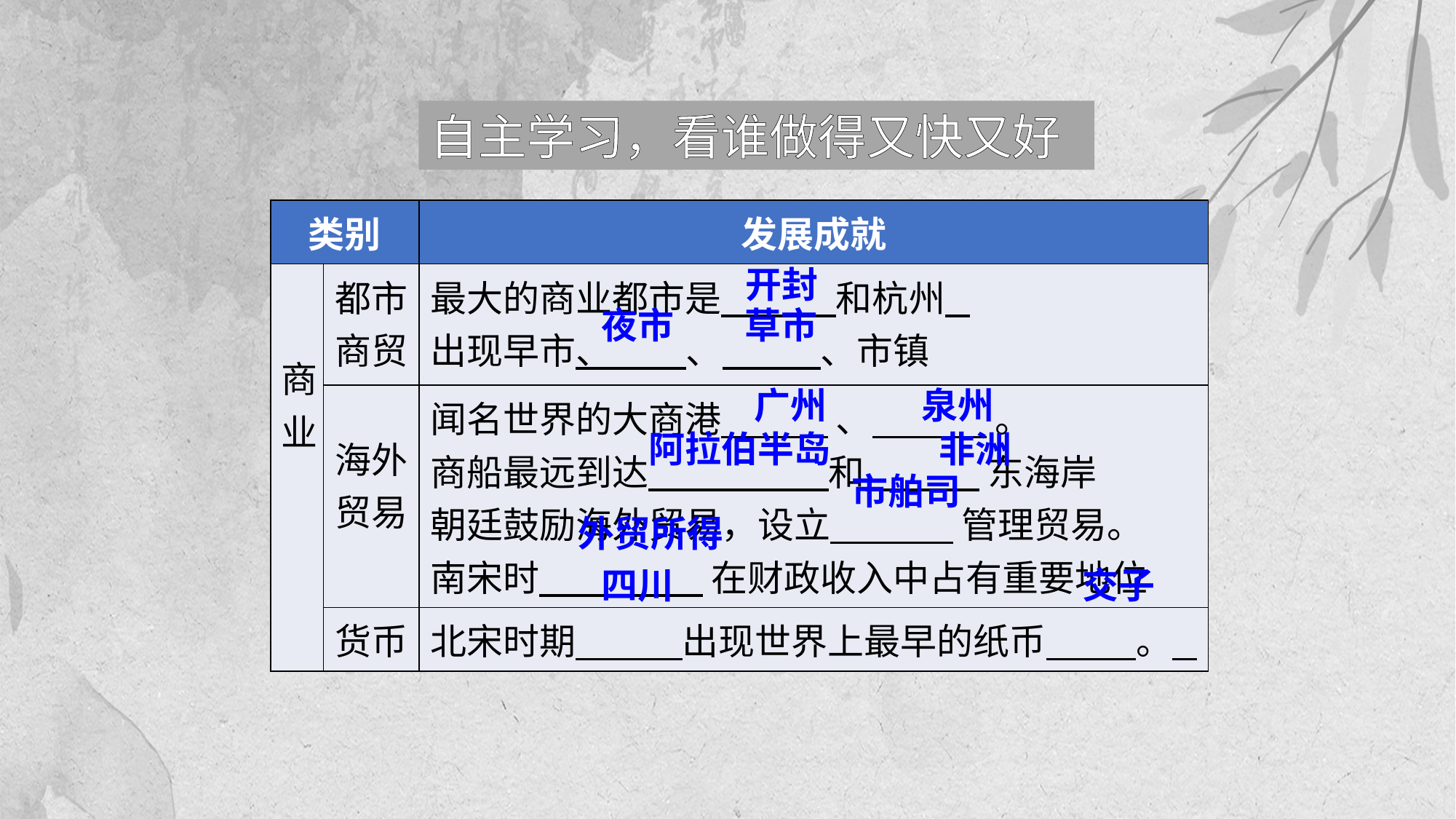

自主学习，看谁做得又快又好
| 类别 |  | 发展成就 |
| --- | --- | --- |
| 商业 | 都市商贸 | 最大的商业都市是 和杭州 出现早市、 、 、市镇 |
|  | 海外贸易 | 闻名世界的大商港 、 。 商船最远到达 和 东海岸 朝廷鼓励海外贸易，设立 管理贸易。 南宋时 在财政收入中占有重要地位 |
|  | 货币 | 北宋时期 出现世界上最早的纸币 。 |
开封
夜市
草市
广州
泉州
阿拉伯半岛
非洲
市舶司
外贸所得
交子
四川